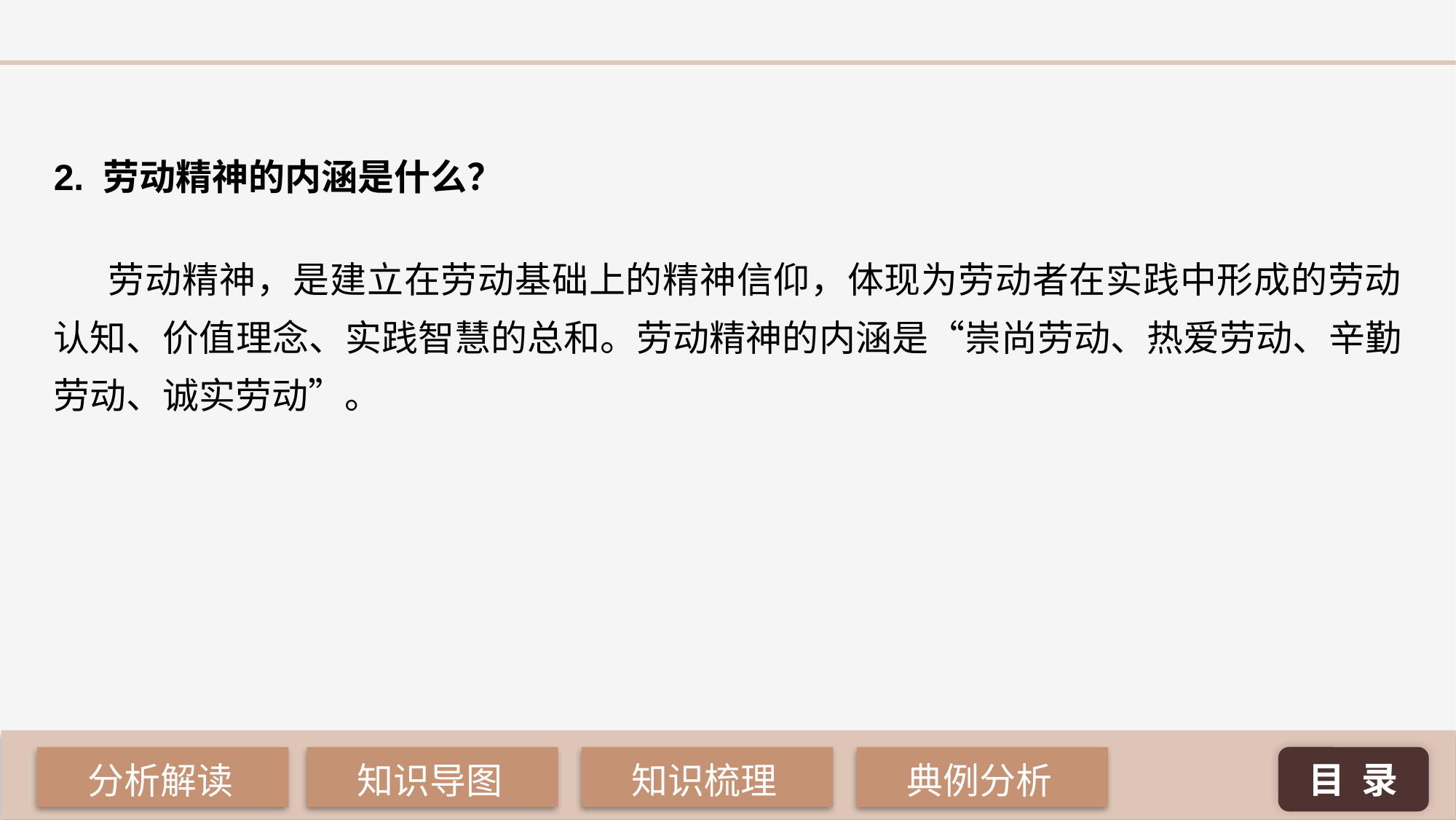

2. 劳动精神的内涵是什么？
劳动精神，是建立在劳动基础上的精神信仰，体现为劳动者在实践中形成的劳动认知、价值理念、实践智慧的总和。劳动精神的内涵是“崇尚劳动、热爱劳动、辛勤劳动、诚实劳动”。